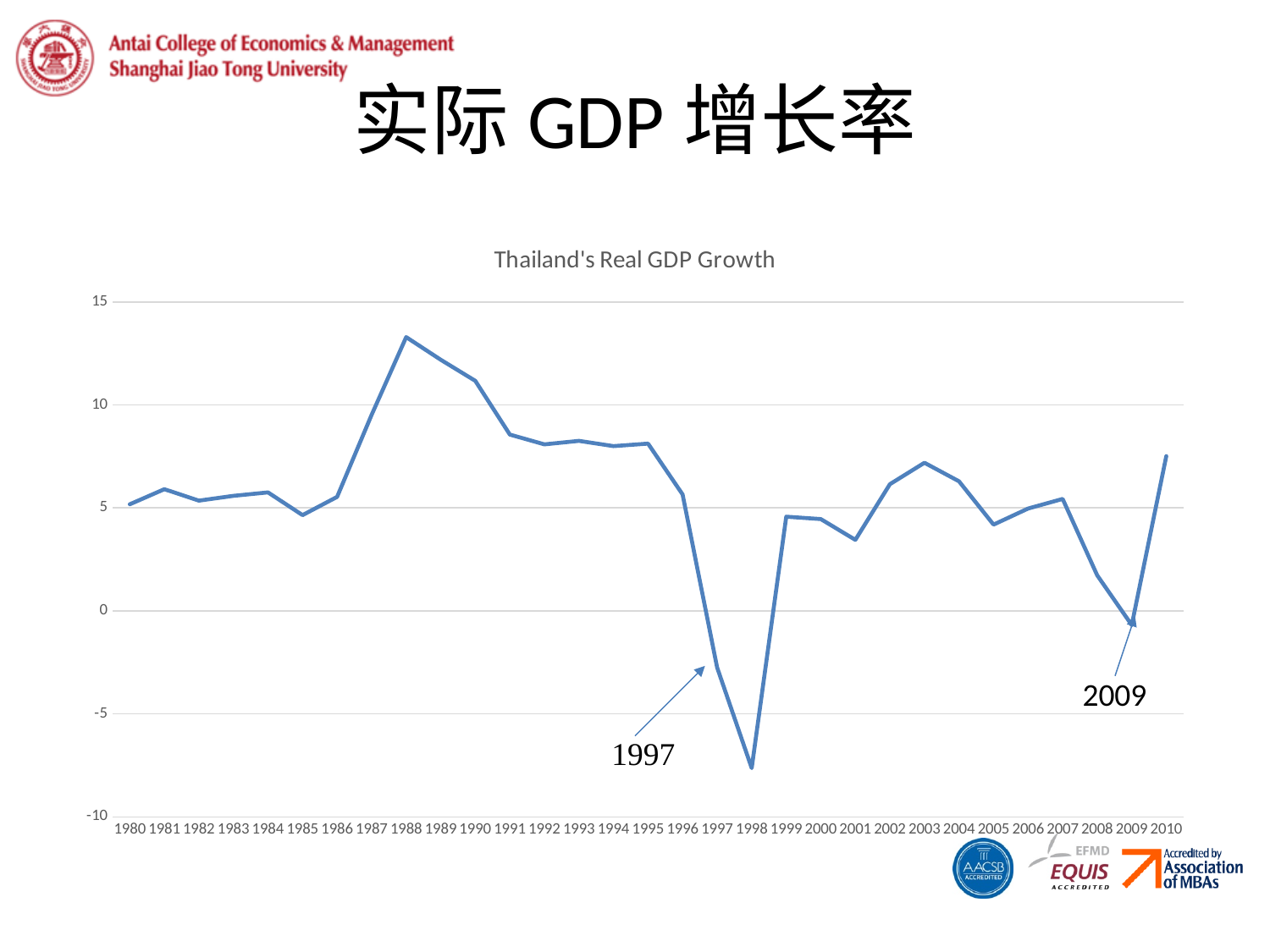

# 实际GDP增长率

### Chart:

| Category | Thailand's Real GDP Growth |
|---|---|
| 1980 | 5.17354101 |
| 1981 | 5.90686776 |
| 1982 | 5.35234875 |
| 1983 | 5.58420247 |
| 1984 | 5.75243025 |
| 1985 | 4.64724036 |
| 1986 | 5.53382777 |
| 1987 | 9.51894602 |
| 1988 | 13.28811407 |
| 1989 | 12.19050599 |
| 1990 | 11.16716344 |
| 1991 | 8.55826032 |
| 1992 | 8.08338802 |
| 1993 | 8.25191592 |
| 1994 | 7.99702467 |
| 1995 | 8.12031535 |
| 1996 | 5.65194446 |
| 1997 | -2.75357515 |
| 1998 | -7.63403529 |
| 1999 | 4.57230775 |
| 2000 | 4.45524704 |
| 2001 | 3.44424901 |
| 2002 | 6.14903605 |
| 2003 | 7.1892433 |
| 2004 | 6.28934214 |
| 2005 | 4.18763843 |
| 2006 | 4.96781089 |
| 2007 | 5.43515169 |
| 2008 | 1.72569885 |
| 2009 | -0.69061823 |
| 2010 | 7.51339053 |
2009